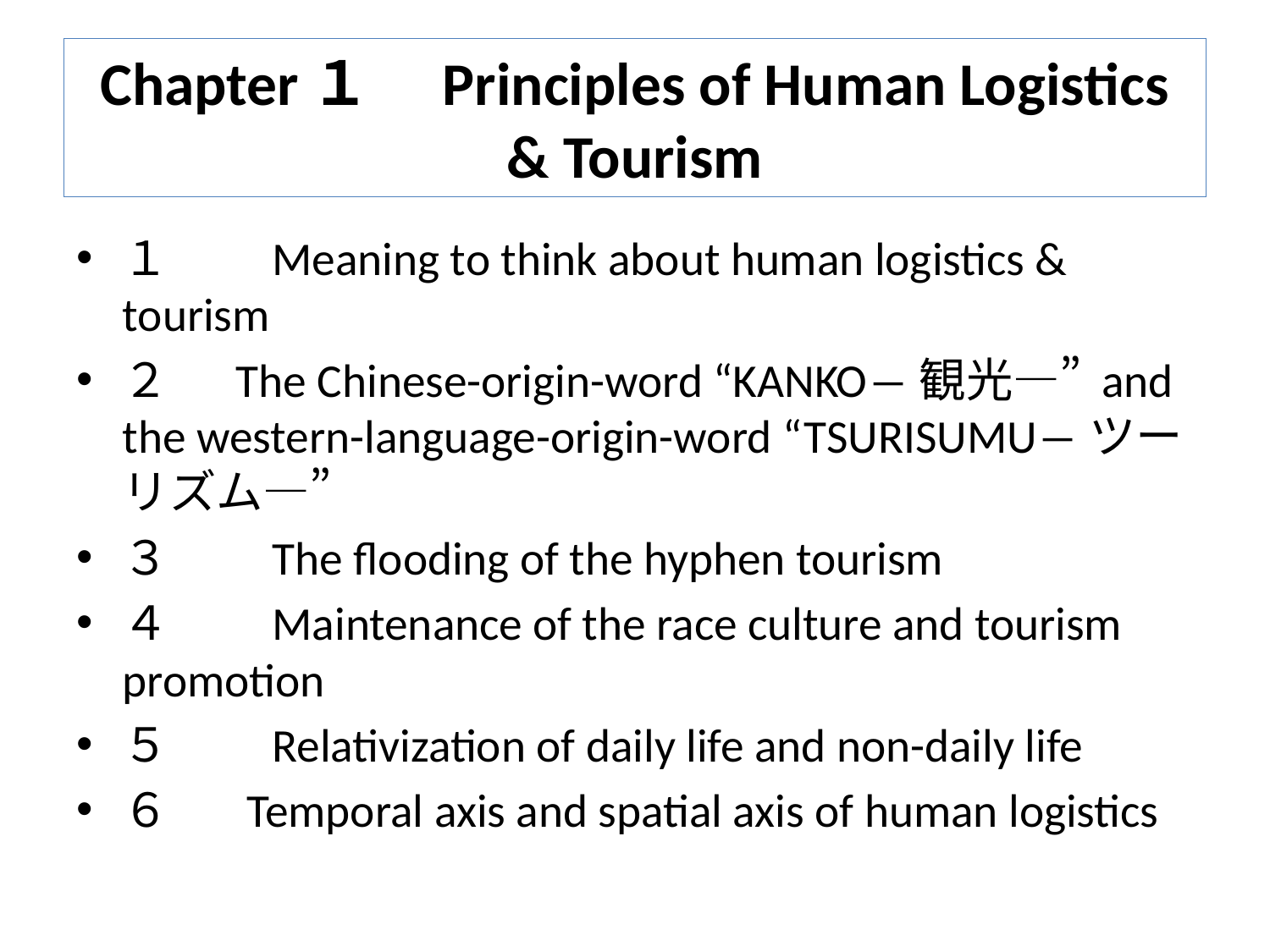

# Chapter１　Principles of Human Logistics & Tourism
１　　Meaning to think about human logistics & tourism
２　 The Chinese-origin-word “KANKO―観光―” and the western-language-origin-word “TSURISUMU―ツーリズム―”
３　　The flooding of the hyphen tourism
４　　Maintenance of the race culture and tourism promotion
５　　Relativization of daily life and non-daily life
６　  Temporal axis and spatial axis of human logistics